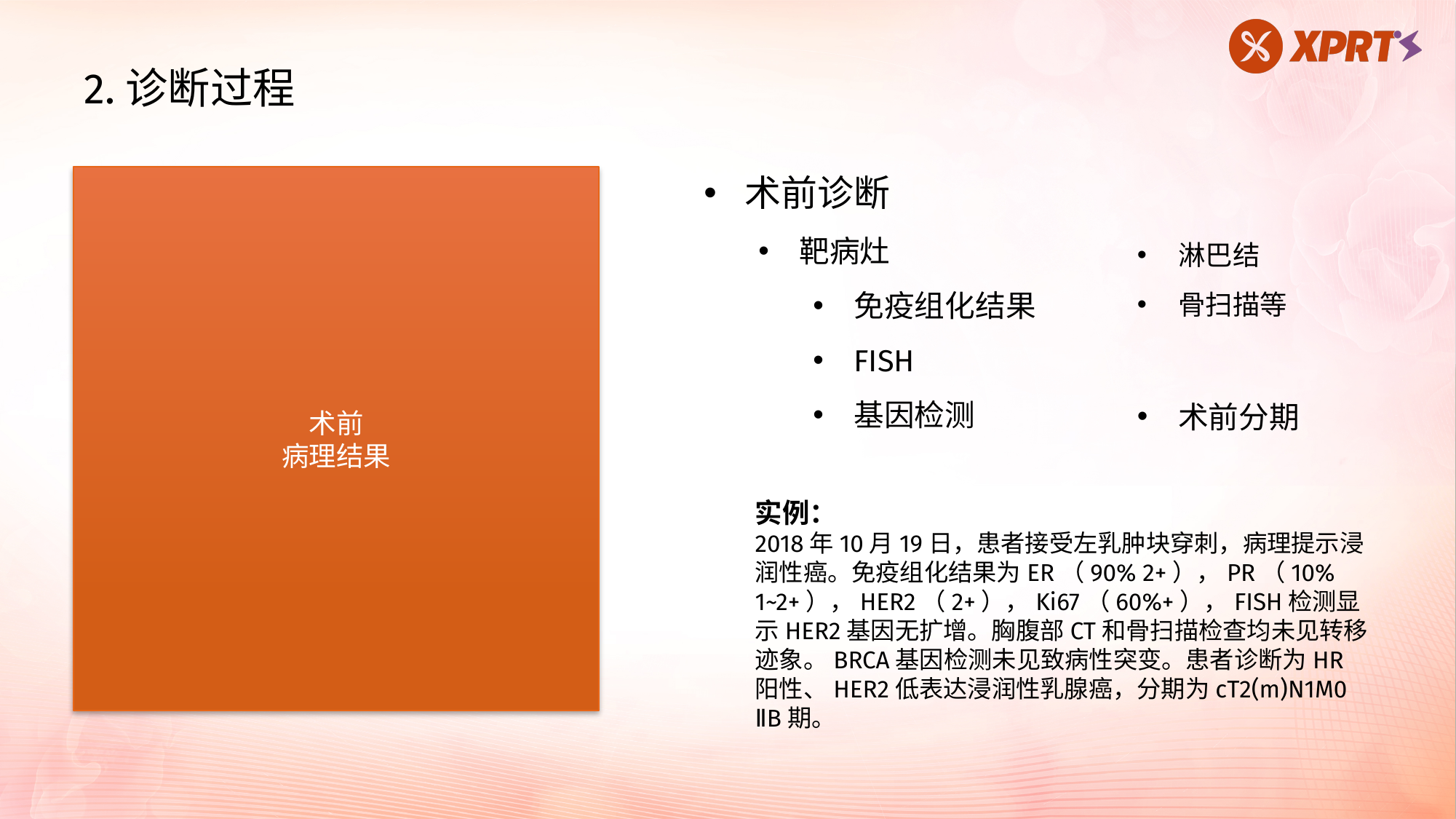

2.诊断过程
术前诊断
靶病灶
免疫组化结果
FISH
基因检测
术前
病理结果
淋巴结
骨扫描等
术前分期
实例：
2018年10月19日，患者接受左乳肿块穿刺，病理提示浸润性癌。免疫组化结果为ER（90% 2+），PR（10% 1~2+），HER2（2+），Ki67（60%+），FISH检测显示HER2基因无扩增。胸腹部CT和骨扫描检查均未见转移迹象。BRCA基因检测未见致病性突变。患者诊断为HR阳性、HER2低表达浸润性乳腺癌，分期为cT2(m)N1M0 ⅡB期。